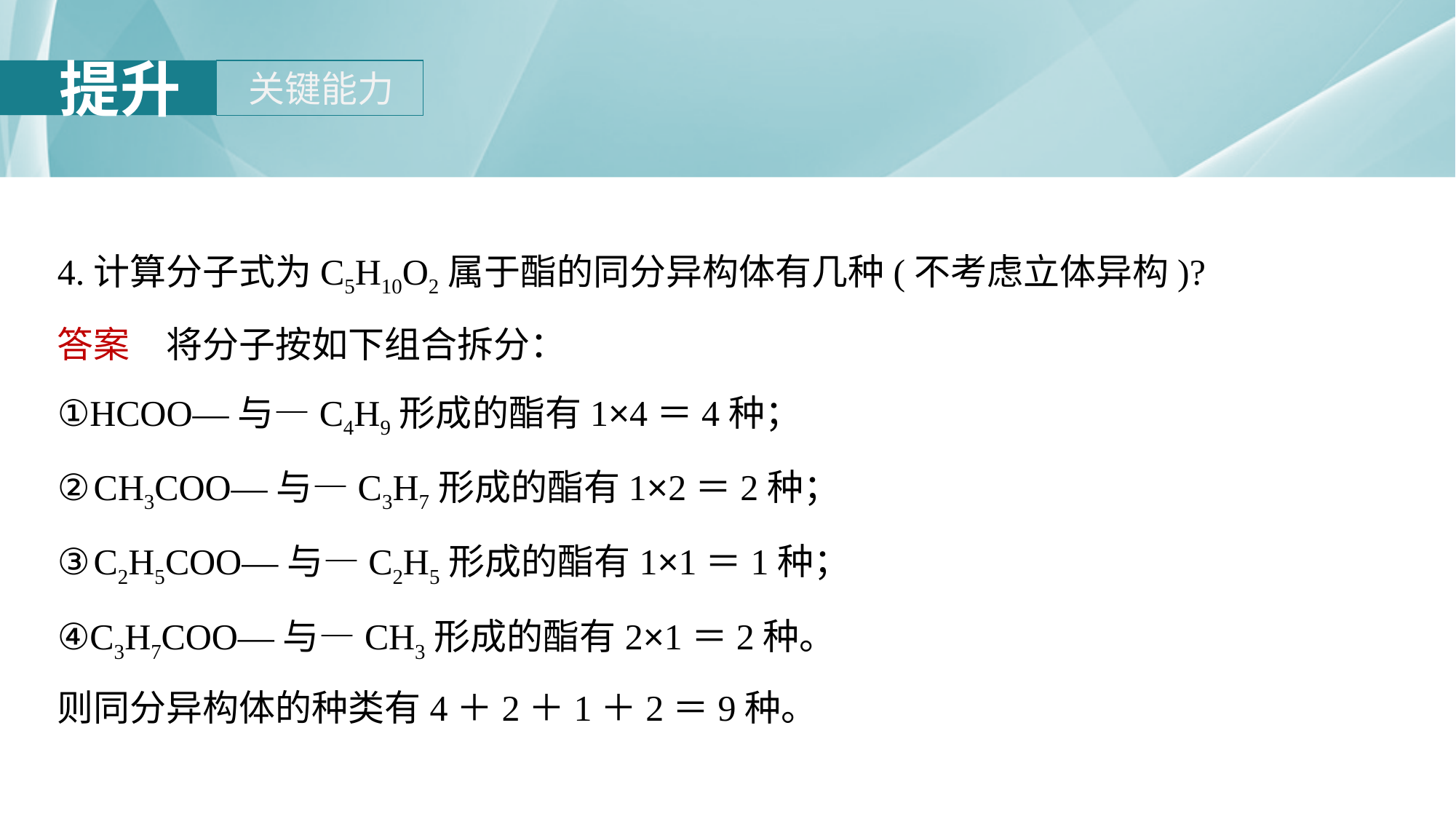

4.计算分子式为C5H10O2属于酯的同分异构体有几种(不考虑立体异构)?
答案　将分子按如下组合拆分：
①HCOO—与—C4H9形成的酯有1×4＝4种；
②CH3COO—与—C3H7形成的酯有1×2＝2种；
③C2H5COO—与—C2H5形成的酯有1×1＝1种；
④C3H7COO—与—CH3形成的酯有2×1＝2种。
则同分异构体的种类有4＋2＋1＋2＝9种。